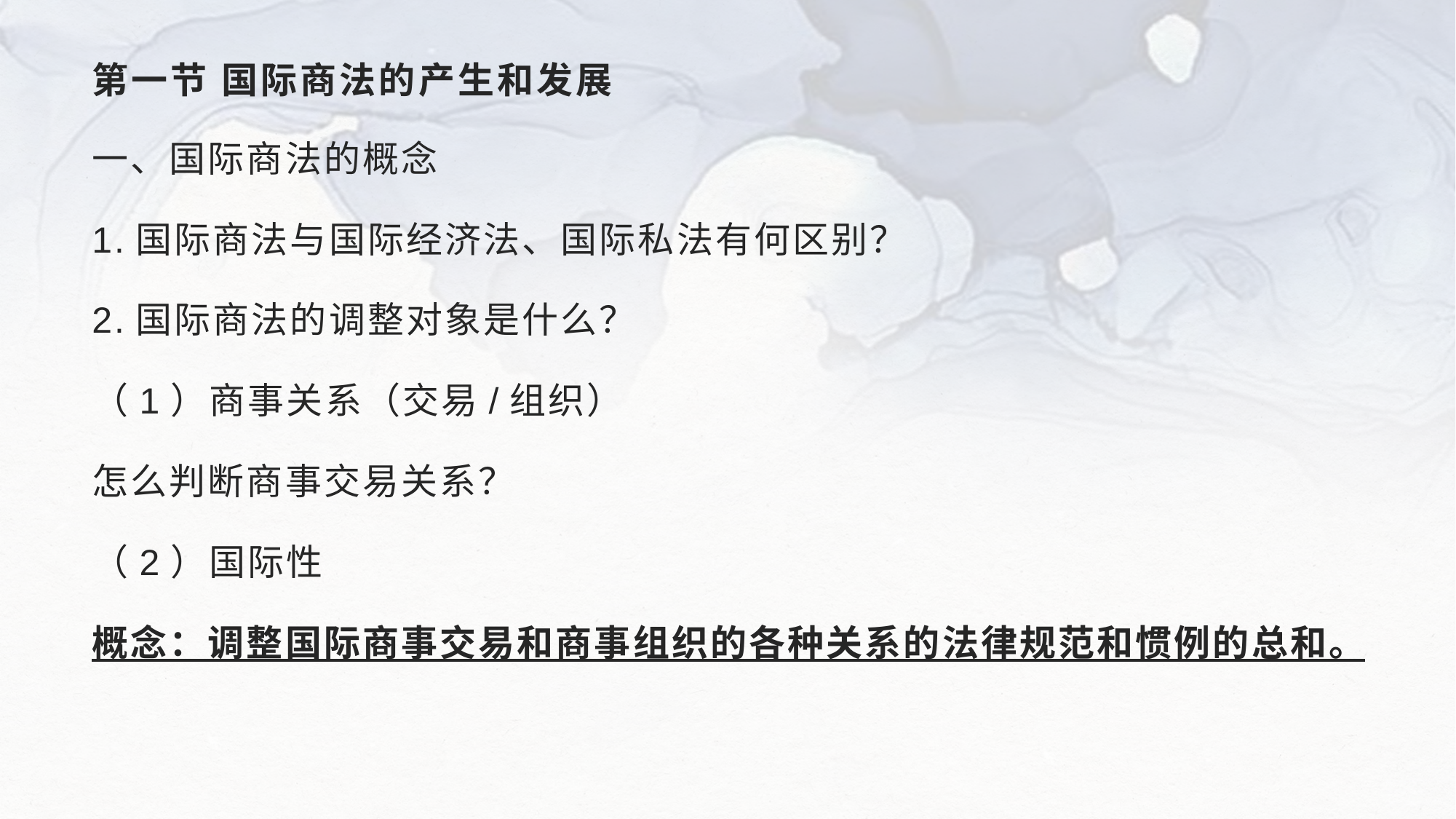

# 第一节 国际商法的产生和发展
一、国际商法的概念
1.国际商法与国际经济法、国际私法有何区别？
2.国际商法的调整对象是什么？
（1）商事关系（交易/组织）
怎么判断商事交易关系？
（2）国际性
概念：调整国际商事交易和商事组织的各种关系的法律规范和惯例的总和。